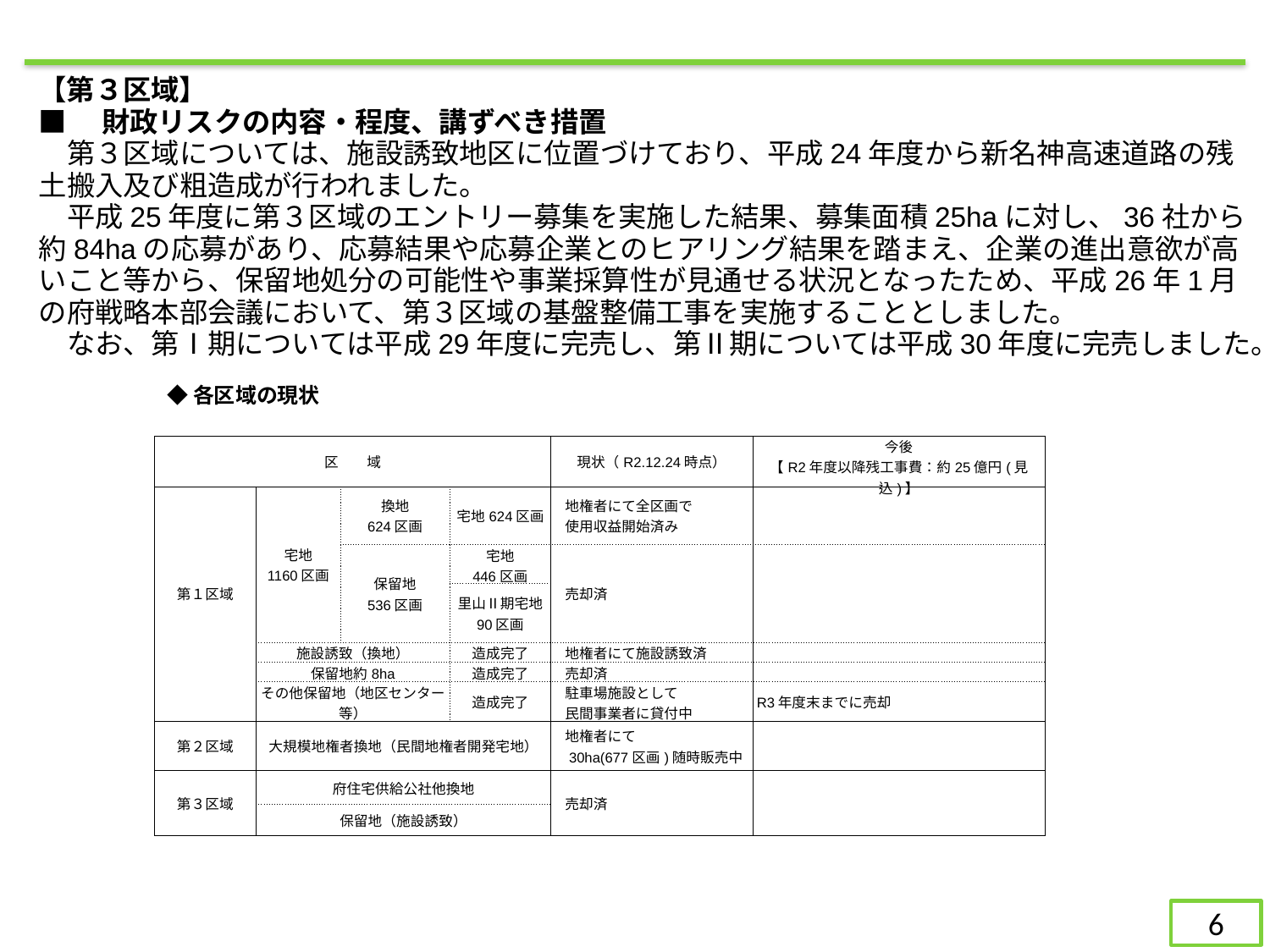

【第３区域】
■　財政リスクの内容・程度、講ずべき措置
　第３区域については、施設誘致地区に位置づけており、平成24年度から新名神高速道路の残土搬入及び粗造成が行われました。
　平成25年度に第３区域のエントリー募集を実施した結果、募集面積25haに対し、36社から約84haの応募があり、応募結果や応募企業とのヒアリング結果を踏まえ、企業の進出意欲が高いこと等から、保留地処分の可能性や事業採算性が見通せる状況となったため、平成26年1月の府戦略本部会議において、第３区域の基盤整備工事を実施することとしました。
　なお、第Ⅰ期については平成29年度に完売し、第Ⅱ期については平成30年度に完売しました。
◆各区域の現状
| 区　　域 |  |  |  | 現状（R2.12.24時点） | 今後 【R2年度以降残工事費：約25億円(見込)】 |
| --- | --- | --- | --- | --- | --- |
| 第１区域 | 宅地 1160区画 | 換地 624区画 | 宅地624区画 | 地権者にて全区画で 　使用収益開始済み |  |
|  |  | 保留地 536区画 | 宅地 446区画 | 売却済 |  |
|  |  |  | 里山Ⅱ期宅地 90区画 |  |  |
|  | 施設誘致（換地） |  | 造成完了 | 地権者にて施設誘致済 |  |
|  | 保留地約8ha |  | 造成完了 | 売却済 |  |
|  | その他保留地（地区センター等） |  | 造成完了 | 駐車場施設として 　民間事業者に貸付中 | R3年度末までに売却 |
| 第２区域 | 大規模地権者換地（民間地権者開発宅地） |  |  | 地権者にて 　30ha(677区画)随時販売中 |  |
| 第３区域 | 府住宅供給公社他換地 |  |  | 売却済 |  |
|  | 保留地（施設誘致） |  |  |  |  |
6